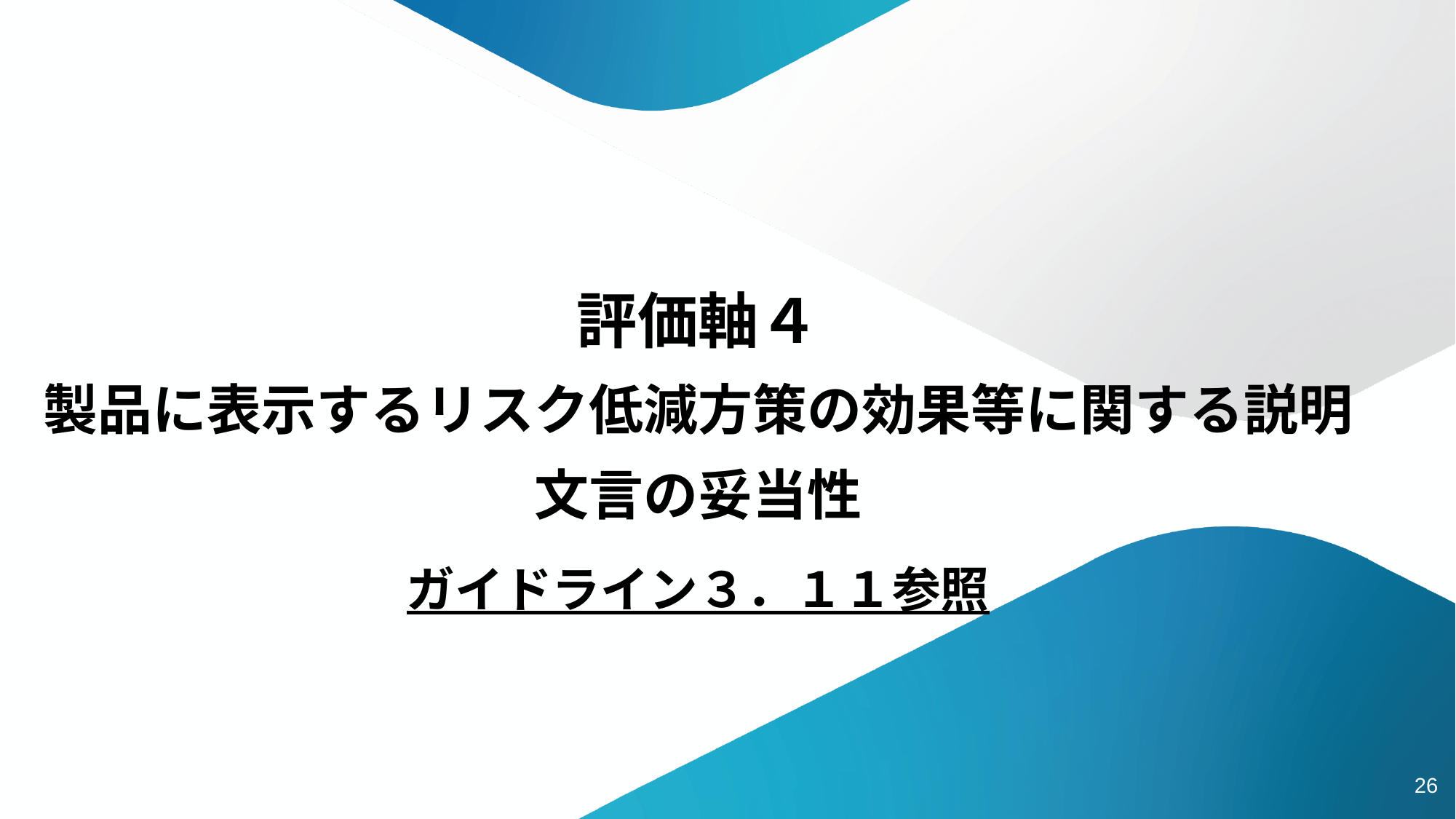

# 評価軸４ 製品に表示するリスク低減方策の効果等に関する説明文言の妥当性
ガイドライン３．１１参照
26